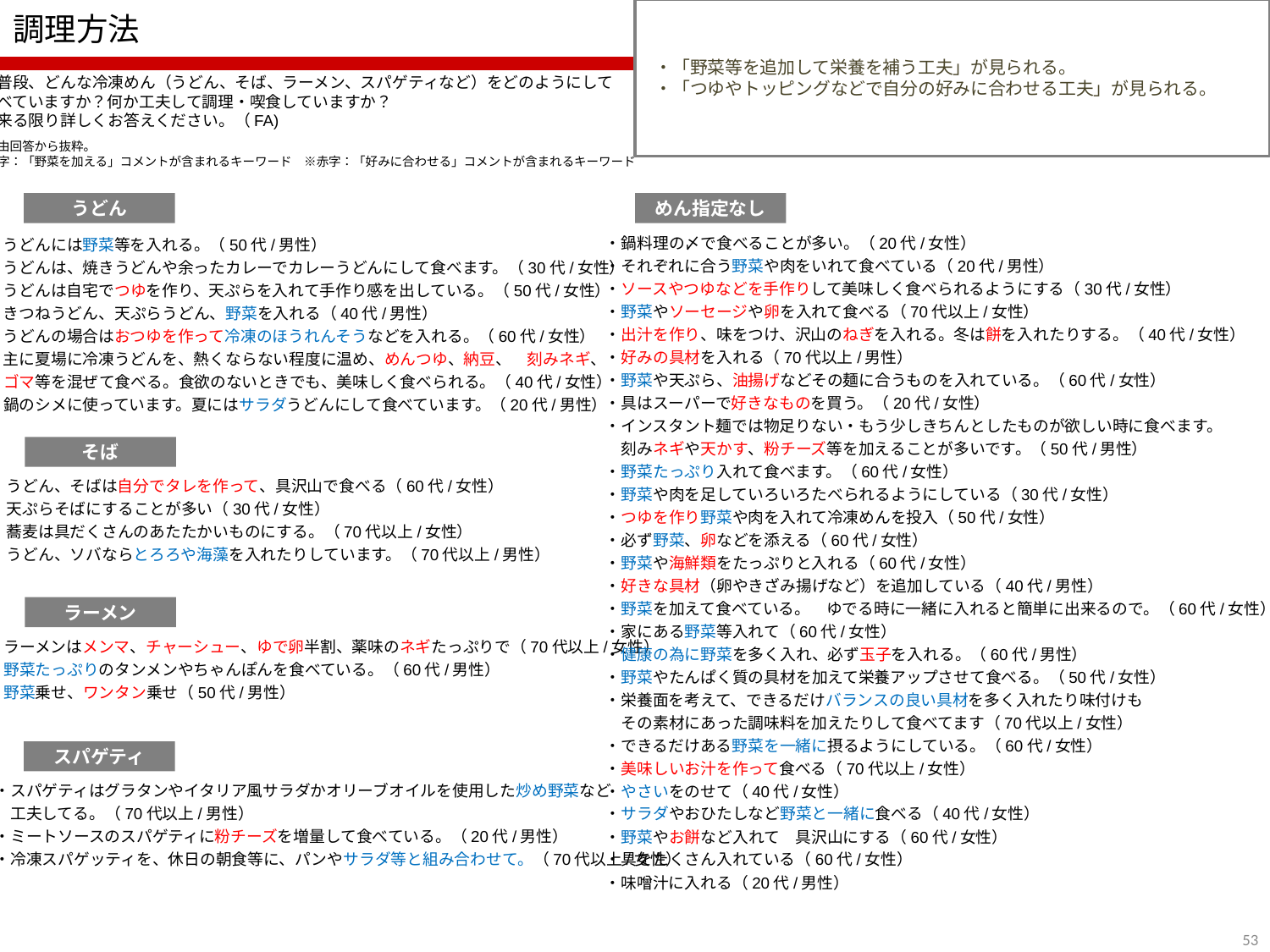

・「野菜等を追加して栄養を補う工夫」が見られる。
・「つゆやトッピングなどで自分の好みに合わせる工夫」が見られる。
# 調理方法
Q：普段、どんな冷凍めん（うどん、そば、ラーメン、スパゲティなど）をどのようにして
　食べていますか？何か工夫して調理・喫食していますか？
　出来る限り詳しくお答えください。（FA)
※自由回答から抜粋。
※青字：「野菜を加える」コメントが含まれるキーワード　※赤字：「好みに合わせる」コメントが含まれるキーワード
うどん
めん指定なし
・鍋料理の〆で食べることが多い。（20代/女性）
・それぞれに合う野菜や肉をいれて食べている（20代/男性）
・ソースやつゆなどを手作りして美味しく食べられるようにする（30代/女性）
・野菜やソーセージや卵を入れて食べる（70代以上/女性）
・出汁を作り、味をつけ、沢山のねぎを入れる。冬は餅を入れたりする。（40代/女性）
・好みの具材を入れる（70代以上/男性）
・野菜や天ぷら、油揚げなどその麺に合うものを入れている。（60代/女性）
・具はスーパーで好きなものを買う。（20代/女性）
・インスタント麺では物足りない・もう少しきちんとしたものが欲しい時に食べます。
　刻みネギや天かす、粉チーズ等を加えることが多いです。（50代/男性）
・野菜たっぷり入れて食べます。（60代/女性）
・野菜や肉を足していろいろたべられるようにしている（30代/女性）
・つゆを作り野菜や肉を入れて冷凍めんを投入（50代/女性）
・必ず野菜、卵などを添える（60代/女性）
・野菜や海鮮類をたっぷりと入れる（60代/女性）
・好きな具材（卵やきざみ揚げなど）を追加している（40代/男性）
・野菜を加えて食べている。　ゆでる時に一緒に入れると簡単に出来るので。（60代/女性）
・家にある野菜等入れて（60代/女性）
・健康の為に野菜を多く入れ、必ず玉子を入れる。（60代/男性）
・野菜やたんぱく質の具材を加えて栄養アップさせて食べる。（50代/女性）
・栄養面を考えて、できるだけバランスの良い具材を多く入れたり味付けも
　その素材にあった調味料を加えたりして食べてます（70代以上/女性）
・できるだけある野菜を一緒に摂るようにしている。（60代/女性）
・美味しいお汁を作って食べる（70代以上/女性）
・やさいをのせて（40代/女性）
・サラダやおひたしなど野菜と一緒に食べる（40代/女性）
・野菜やお餅など入れて　具沢山にする（60代/女性）
・具をたくさん入れている（60代/女性）
・味噌汁に入れる（20代/男性）
・うどんには野菜等を入れる。（50代/男性）
・うどんは、焼きうどんや余ったカレーでカレーうどんにして食べます。（30代/女性）
・うどんは自宅でつゆを作り、天ぷらを入れて手作り感を出している。（50代/女性）
・きつねうどん、天ぷらうどん、野菜を入れる（40代/男性）
・うどんの場合はおつゆを作って冷凍のほうれんそうなどを入れる。（60代/女性）
・主に夏場に冷凍うどんを、熱くならない程度に温め、めんつゆ、納豆、　刻みネギ、
　ゴマ等を混ぜて食べる。食欲のないときでも、美味しく食べられる。（40代/女性）
・鍋のシメに使っています。夏にはサラダうどんにして食べています。（20代/男性）
そば
・うどん、そばは自分でタレを作って、具沢山で食べる（60代/女性）
・天ぷらそばにすることが多い（30代/女性）
・蕎麦は具だくさんのあたたかいものにする。（70代以上/女性）
・うどん、ソバならとろろや海藻を入れたりしています。（70代以上/男性）
ラーメン
・ラーメンはメンマ、チャーシュー、ゆで卵半割、薬味のネギたっぷりで（70代以上/女性）
・野菜たっぷりのタンメンやちゃんぽんを食べている。（60代/男性）
・野菜乗せ、ワンタン乗せ（50代/男性）
スパゲティ
・スパゲティはグラタンやイタリア風サラダかオリーブオイルを使用した炒め野菜など
　工夫してる。（70代以上/男性）
・ミートソースのスパゲティに粉チーズを増量して食べている。（20代/男性）
・冷凍スパゲッティを、休日の朝食等に、パンやサラダ等と組み合わせて。（70代以上/女性）

53